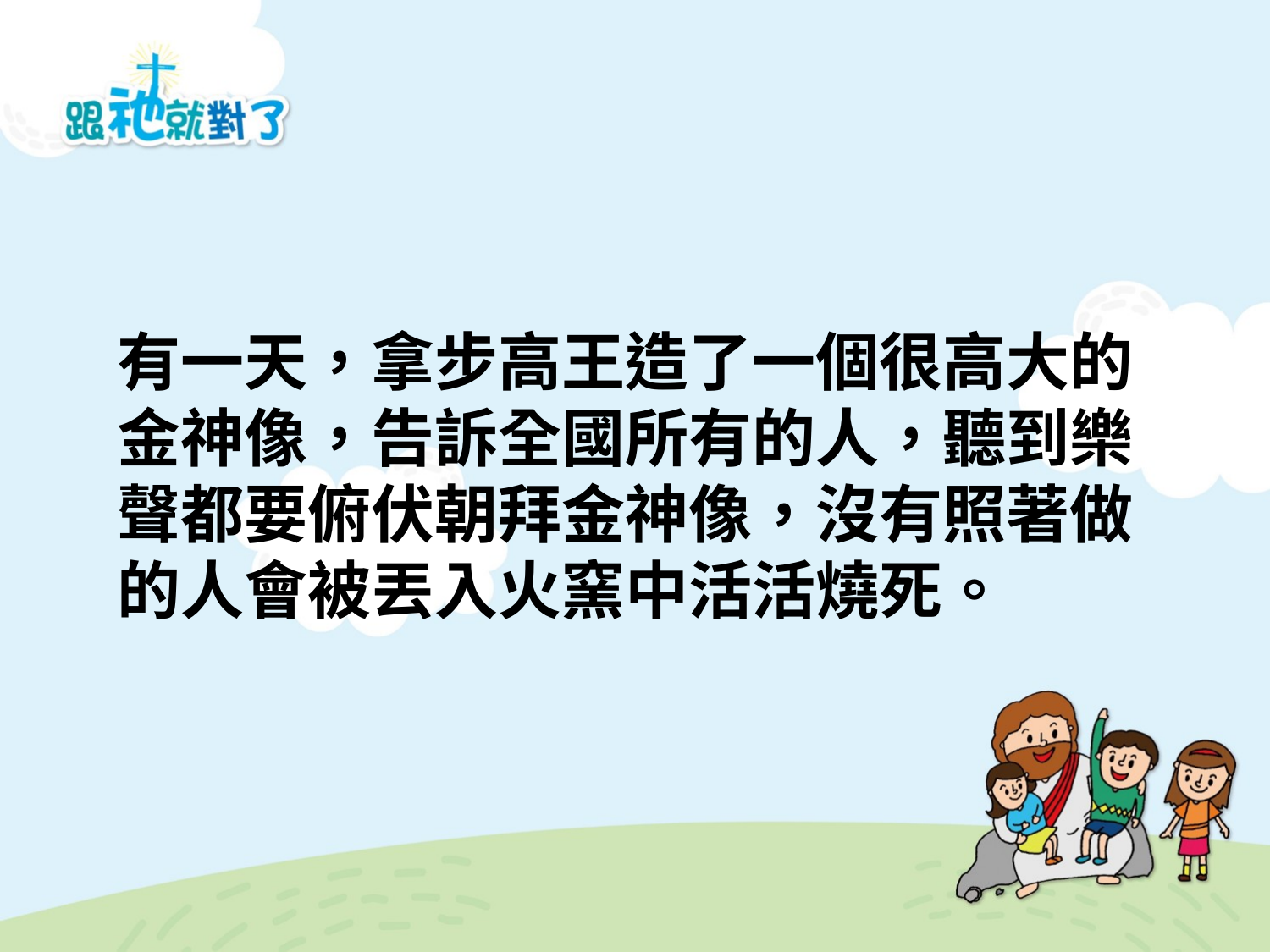

有一天，拿步高王造了一個很高大的金神像，告訴全國所有的人，聽到樂聲都要俯伏朝拜金神像，沒有照著做的人會被丟入火窯中活活燒死。